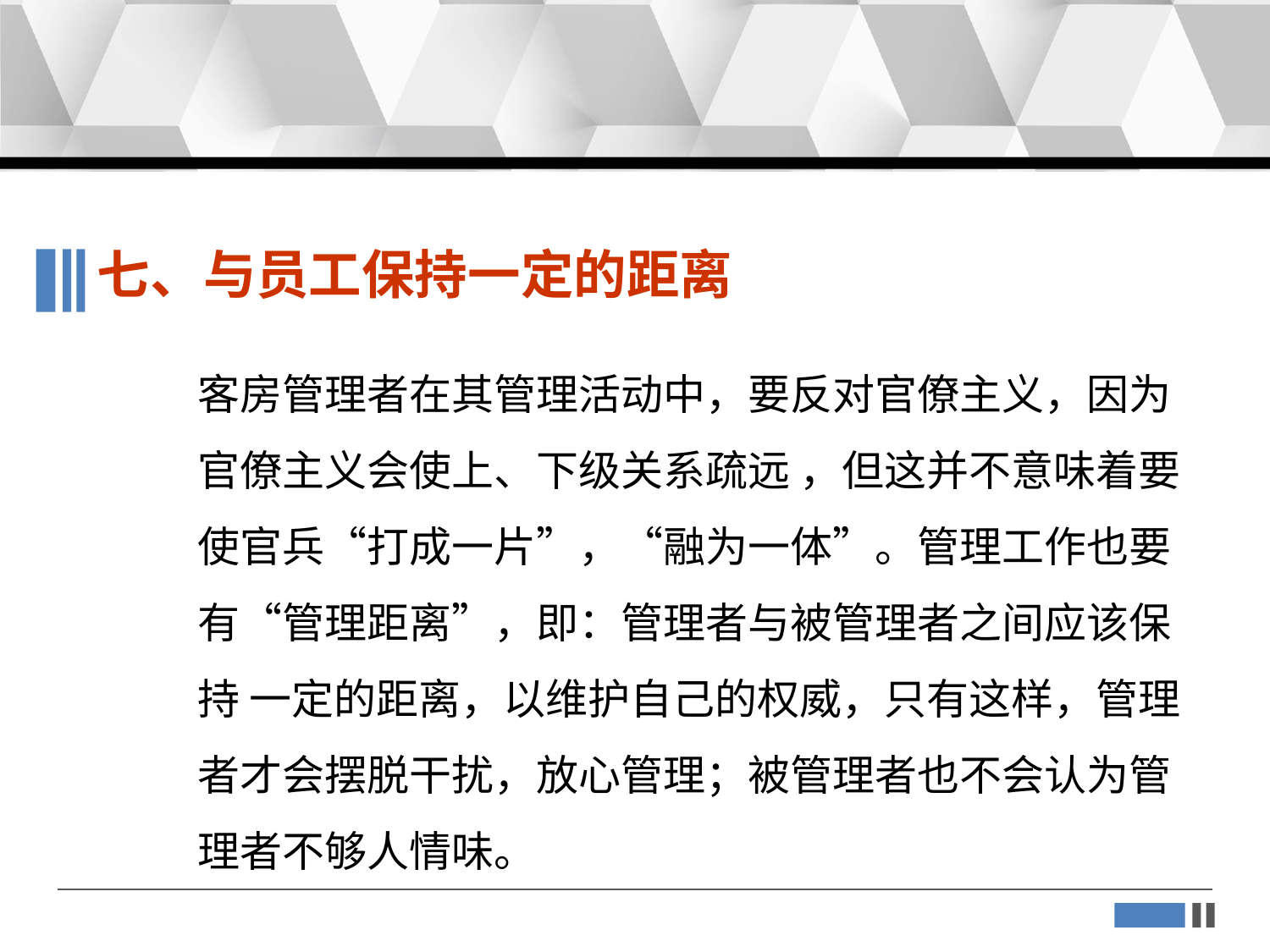

七、与员工保持一定的距离

客房管理者在其管理活动中，要反对官僚主义，因为官僚主义会使上、下级关系疏远 ，但这并不意味着要使官兵“打成一片”，“融为一体”。管理工作也要有“管理距离”，即：管理者与被管理者之间应该保持 一定的距离，以维护自己的权威，只有这样，管理者才会摆脱干扰，放心管理；被管理者也不会认为管理者不够人情味。